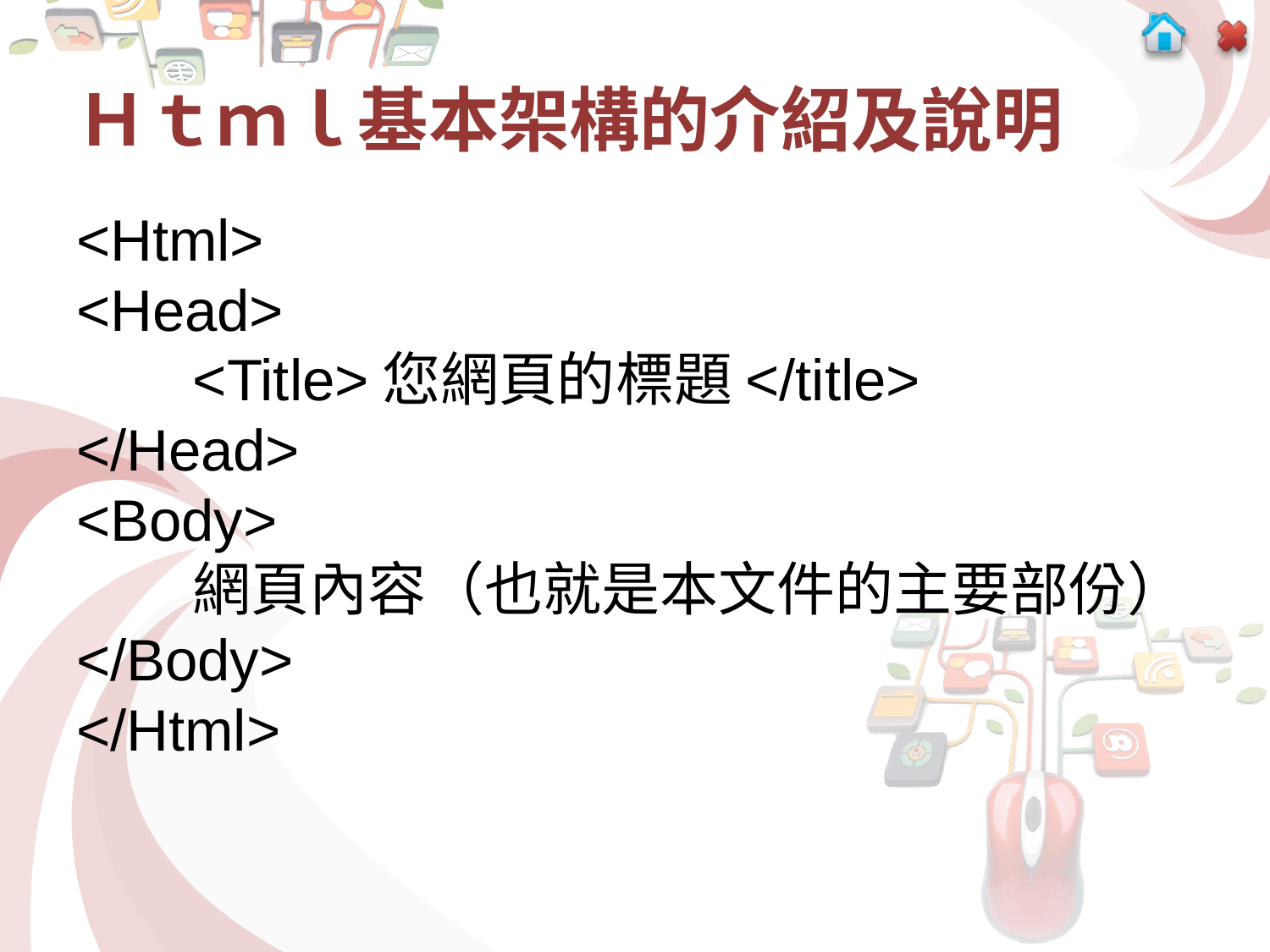

# Ｈｔｍｌ基本架構的介紹及說明
<Html>
<Head>
	<Title>您網頁的標題</title>
</Head>
<Body>
	網頁內容（也就是本文件的主要部份）
</Body>
</Html>